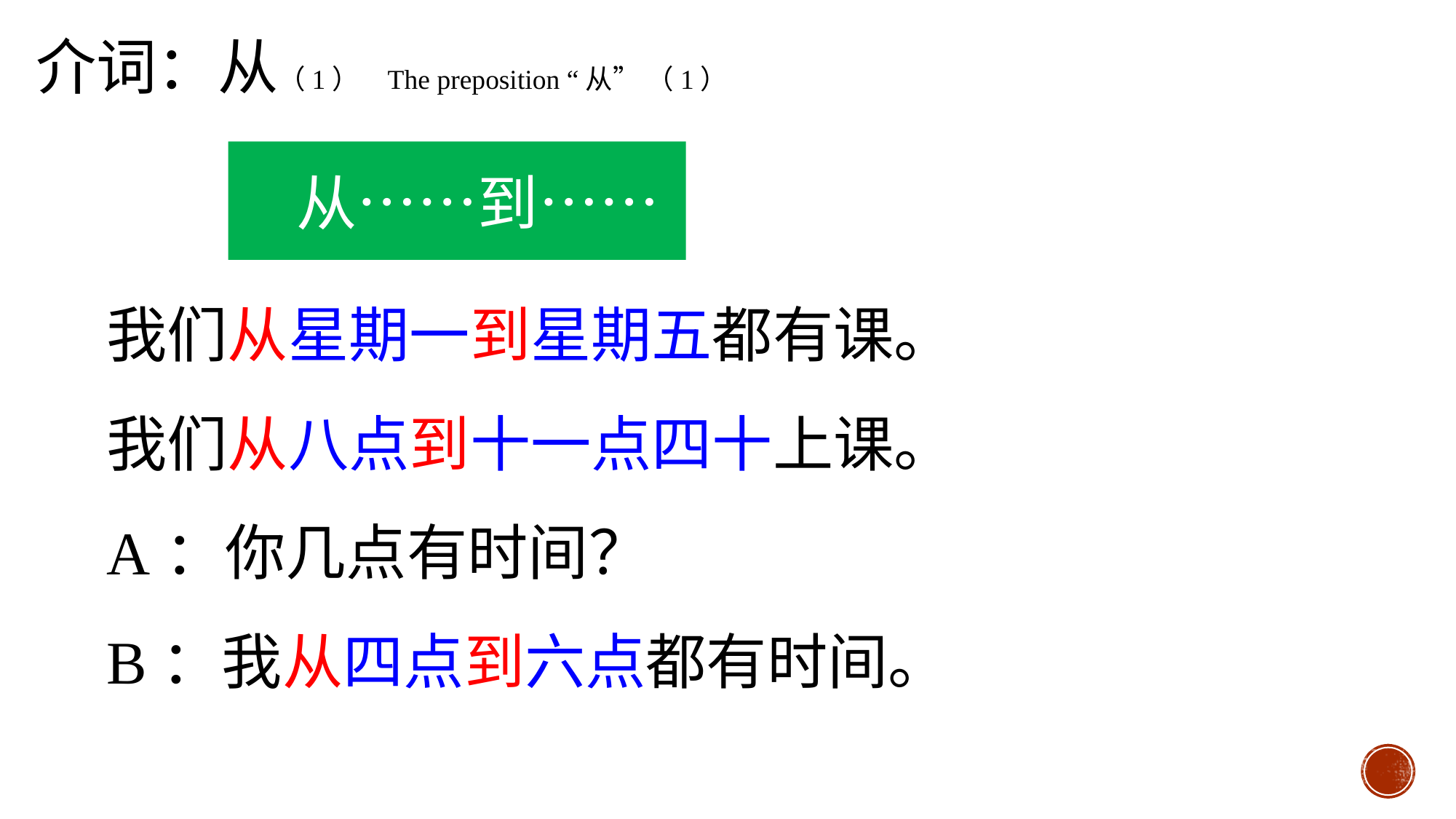

介词：从（1） The preposition “从” （1）
  从……到……
我们从星期一到星期五都有课。
我们从八点到十一点四十上课。
A：你几点有时间？
B：我从四点到六点都有时间。